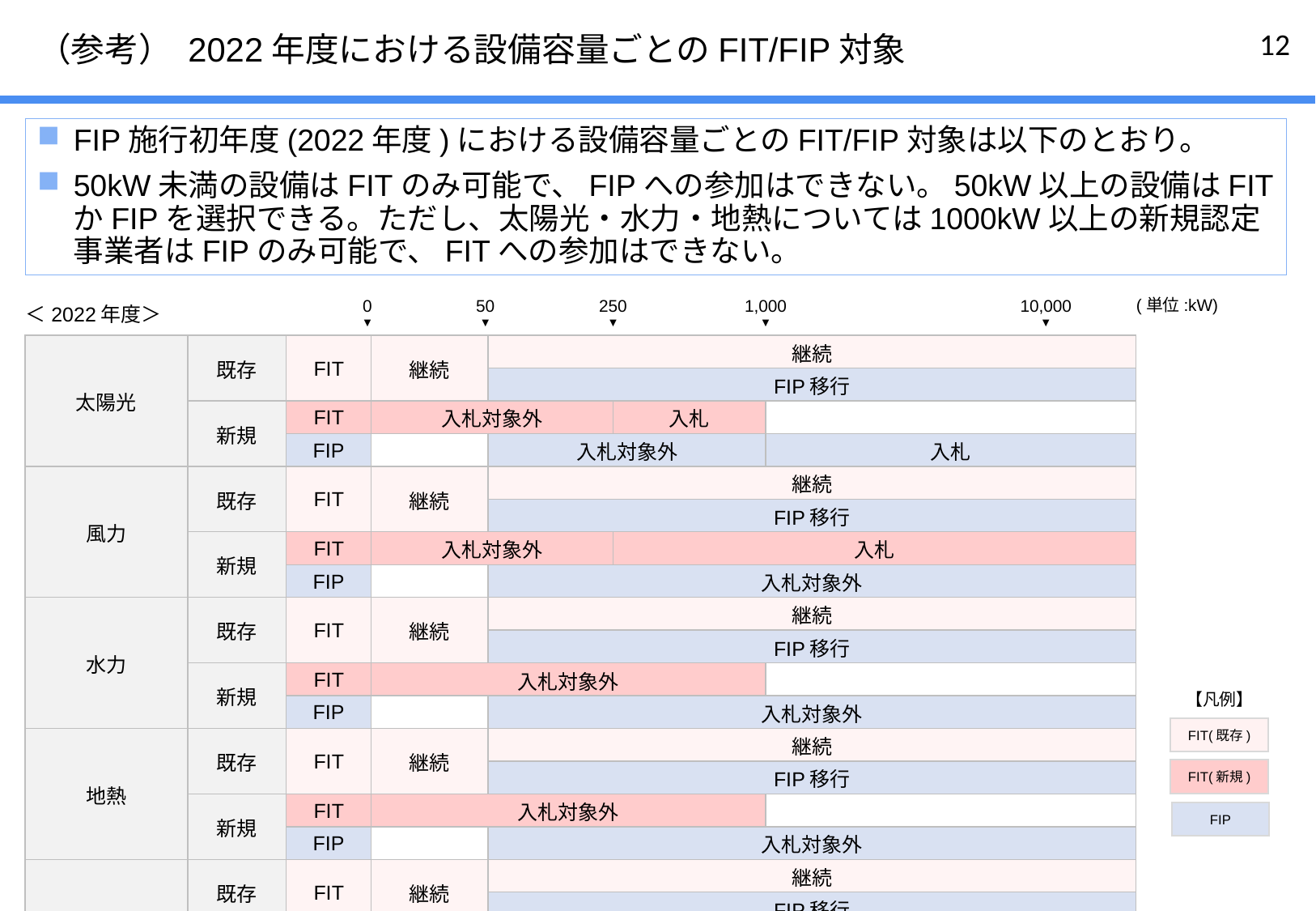

# （参考） 2022年度における設備容量ごとのFIT/FIP対象
FIP施行初年度(2022年度)における設備容量ごとのFIT/FIP対象は以下のとおり。
50kW未満の設備はFITのみ可能で、FIPへの参加はできない。50kW以上の設備はFITかFIPを選択できる。ただし、太陽光・水力・地熱については1000kW以上の新規認定事業者はFIPのみ可能で、FITへの参加はできない。
| ＜2022年度＞ |  |  | 0 ▼ |  |  | 50 ▼ |  |  | 250 ▼ |  |  | 1,000 ▼ |  |  | 10,000 ▼ |  |
| --- | --- | --- | --- | --- | --- | --- | --- | --- | --- | --- | --- | --- | --- | --- | --- | --- |
| 太陽光 | 既存 | FIT |  | 継続 |  |  | 継続 |  |  |  |  |  |  |  |  |  |
|  |  |  |  |  |  |  | FIP移行 |  |  |  |  |  |  |  |  |  |
|  | 新規 | FIT |  | 入札対象外 |  |  |  |  |  | 入札 |  |  |  |  |  |  |
|  |  | FIP |  |  |  |  | 入札対象外 |  |  |  |  |  | 入札 |  |  |  |
| 風力 | 既存 | FIT |  | 継続 |  |  | 継続 |  |  |  |  |  |  |  |  |  |
|  |  |  |  |  |  |  | FIP移行 |  |  |  |  |  |  |  |  |  |
|  | 新規 | FIT |  | 入札対象外 |  |  |  |  |  | 入札 |  |  |  |  |  |  |
|  |  | FIP |  |  |  |  | 入札対象外 |  |  |  |  |  |  |  |  |  |
| 水力 | 既存 | FIT |  | 継続 |  |  | 継続 |  |  |  |  |  |  |  |  |  |
|  |  |  |  |  |  |  | FIP移行 |  |  |  |  |  |  |  |  |  |
|  | 新規 | FIT |  | 入札対象外 |  |  |  |  |  |  |  |  |  |  |  |  |
|  |  | FIP |  |  |  |  | 入札対象外 |  |  |  |  |  |  |  |  |  |
| 地熱 | 既存 | FIT |  | 継続 |  |  | 継続 |  |  |  |  |  |  |  |  |  |
|  |  |  |  |  |  |  | FIP移行 |  |  |  |  |  |  |  |  |  |
|  | 新規 | FIT |  | 入札対象外 |  |  |  |  |  |  |  |  |  |  |  |  |
|  |  | FIP |  |  |  |  | 入札対象外 |  |  |  |  |  |  |  |  |  |
| バイオマス | 既存 | FIT |  | 継続 |  |  | 継続 |  |  |  |  |  |  |  |  |  |
|  |  |  |  |  |  |  | FIP移行 |  |  |  |  |  |  |  |  |  |
|  | 新規 | FIT |  | 入札対象外　※液体燃料を除く |  |  |  |  |  |  |  |  |  |  |  |  |
|  |  | FIP |  |  |  |  | 入札　※一般木質等10,000kW以上/液体燃料50kW以上 |  |  |  |  |  |  |  |  |  |
(単位:kW)
【凡例】
FIT(既存)
FIT(新規)
FIP